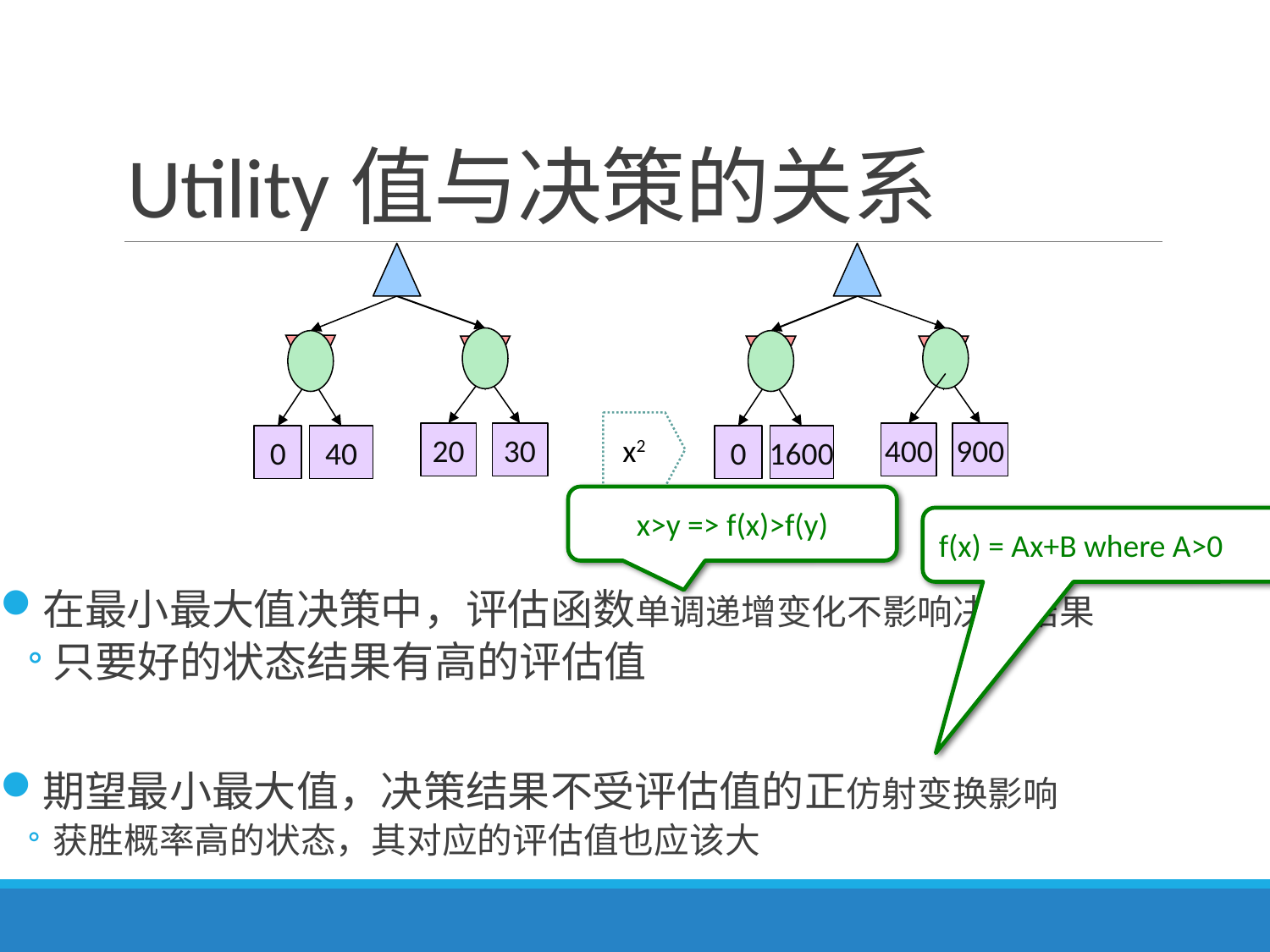

# Utility值与决策的关系

x2
20
30
400
900
0
40
0
1600
x>y => f(x)>f(y)
f(x) = Ax+B where A>0
在最小最大值决策中，评估函数单调递增变化不影响决策结果
只要好的状态结果有高的评估值

期望最小最大值，决策结果不受评估值的正仿射变换影响
获胜概率高的状态，其对应的评估值也应该大